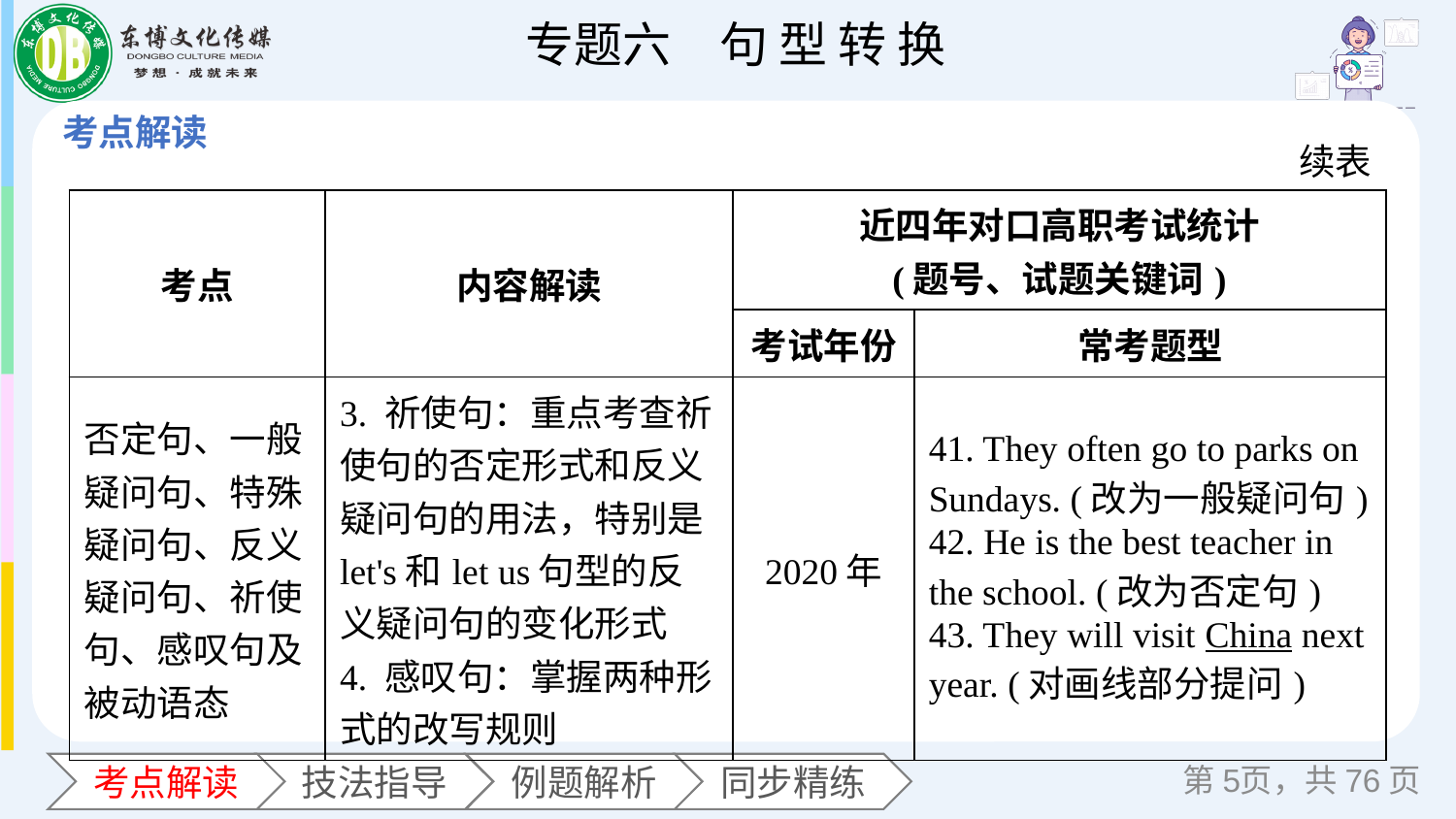

续表
| 考点 | 内容解读 | 近四年对口高职考试统计 (题号、试题关键词) |  |
| --- | --- | --- | --- |
|  |  | 考试年份 | 常考题型 |
| 否定句、一般疑问句、特殊疑问句、反义疑问句、祈使句、感叹句及被动语态 | 3. 祈使句：重点考查祈使句的否定形式和反义疑问句的用法，特别是let's和let us句型的反义疑问句的变化形式 4. 感叹句：掌握两种形式的改写规则 | 2020年 | 41. They often go to parks on Sundays. (改为一般疑问句) 42. He is the best teacher in the school. (改为否定句) 43. They will visit China next year. (对画线部分提问) |
第5页，共76页